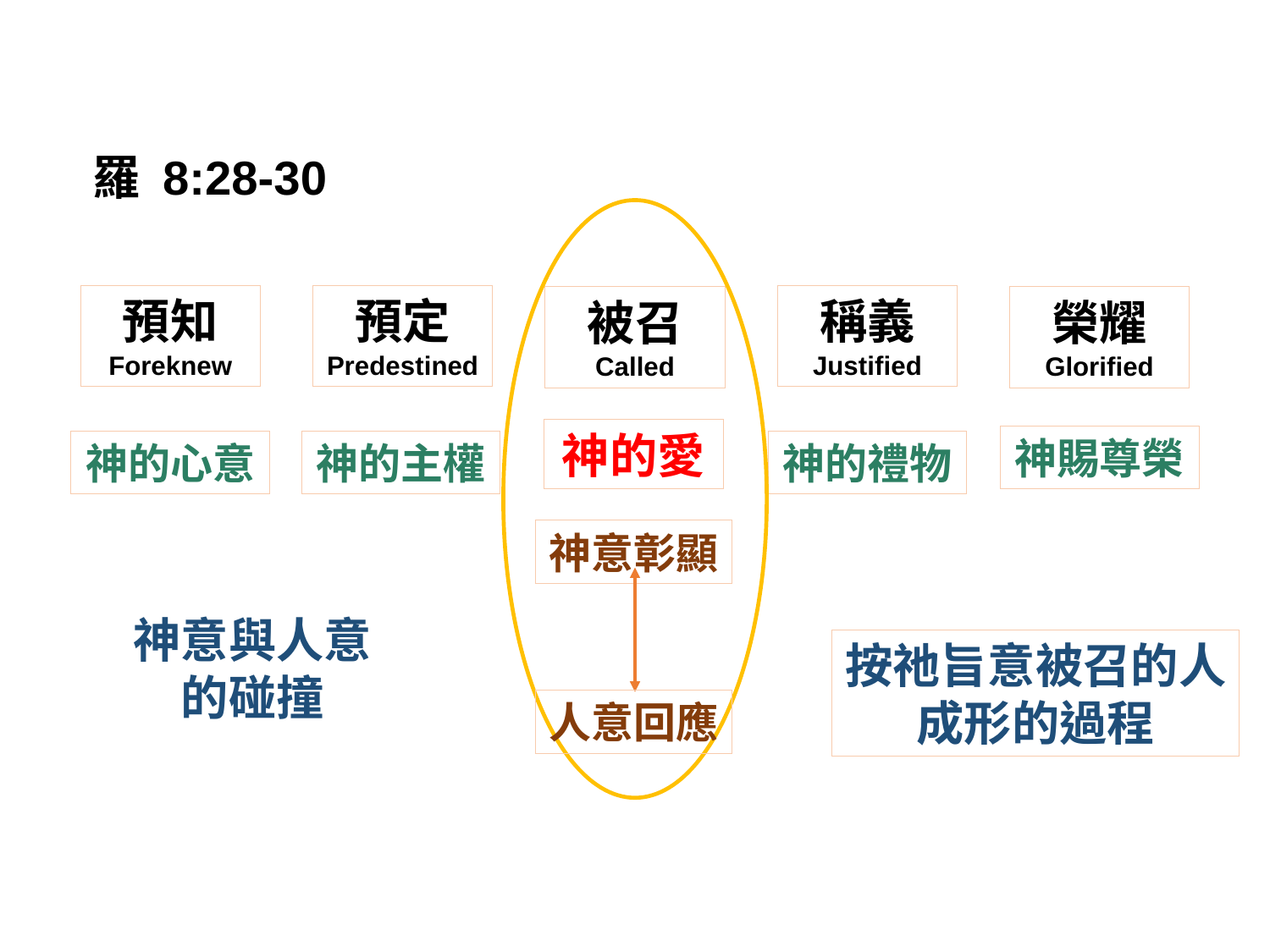

羅 8:28-30

稱義
Justified
預知
Foreknew
預定
Predestined
被召
Called
榮耀
Glorified
神的愛
神賜尊榮
神的禮物
神的主權
神的心意
神意彰顯
神意與人意的碰撞
按祂旨意被召的人
成形的過程
人意回應